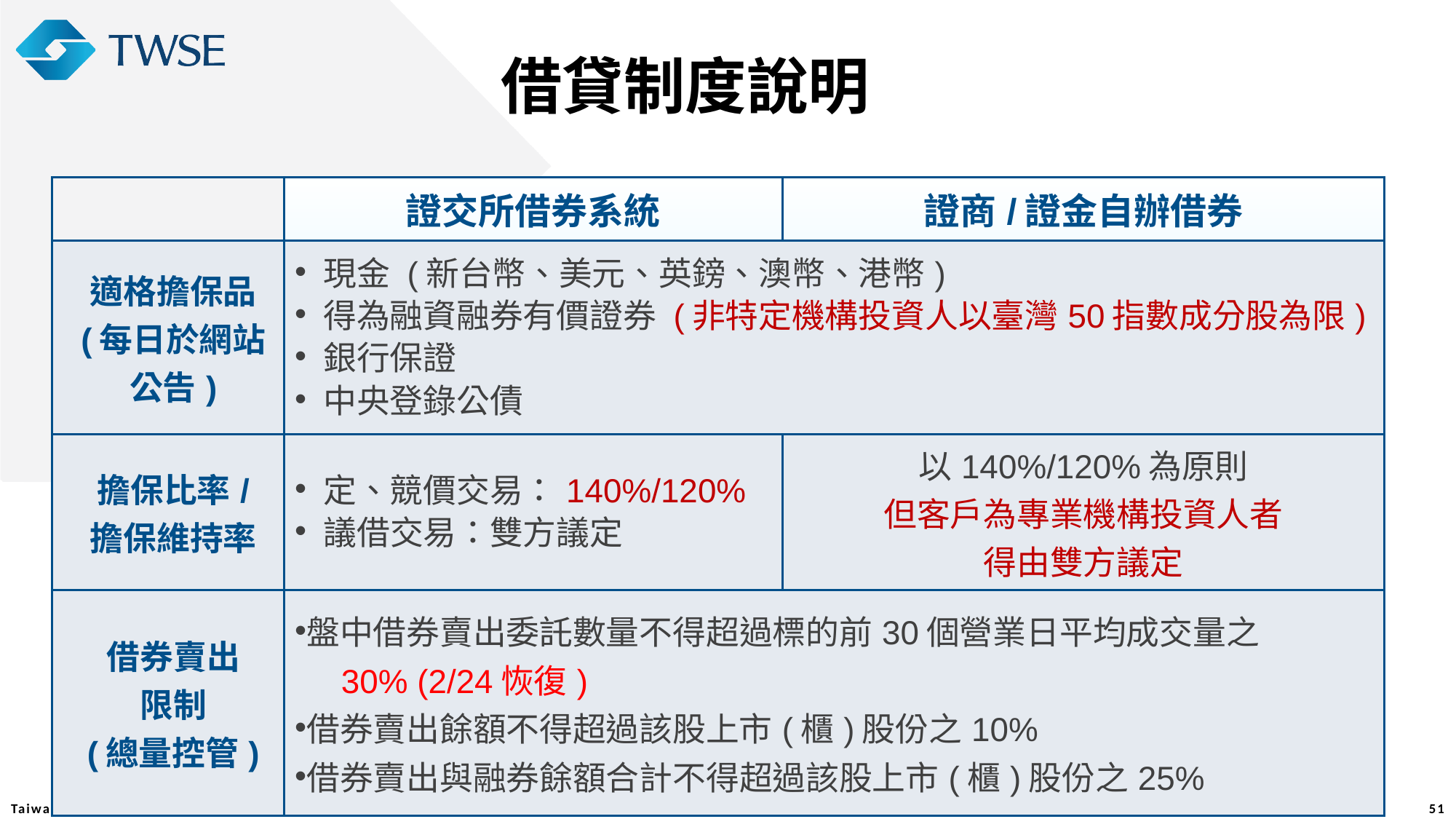

借貸制度說明
|  | 證交所借券系統 | 證商/證金自辦借券 |
| --- | --- | --- |
| 適格擔保品 (每日於網站公告) | 現金 (新台幣、美元、英鎊、澳幣、港幣) 得為融資融券有價證券 (非特定機構投資人以臺灣50指數成分股為限) 銀行保證 中央登錄公債 |  |
| 擔保比率/ 擔保維持率 | 定、競價交易：140%/120% 議借交易：雙方議定 | 以140%/120%為原則 但客戶為專業機構投資人者 得由雙方議定 |
| 借券賣出 限制 (總量控管) | 盤中借券賣出委託數量不得超過標的前30個營業日平均成交量之 30% (2/24恢復) 借券賣出餘額不得超過該股上市(櫃)股份之10% 借券賣出與融券餘額合計不得超過該股上市(櫃)股份之25% |  |
51